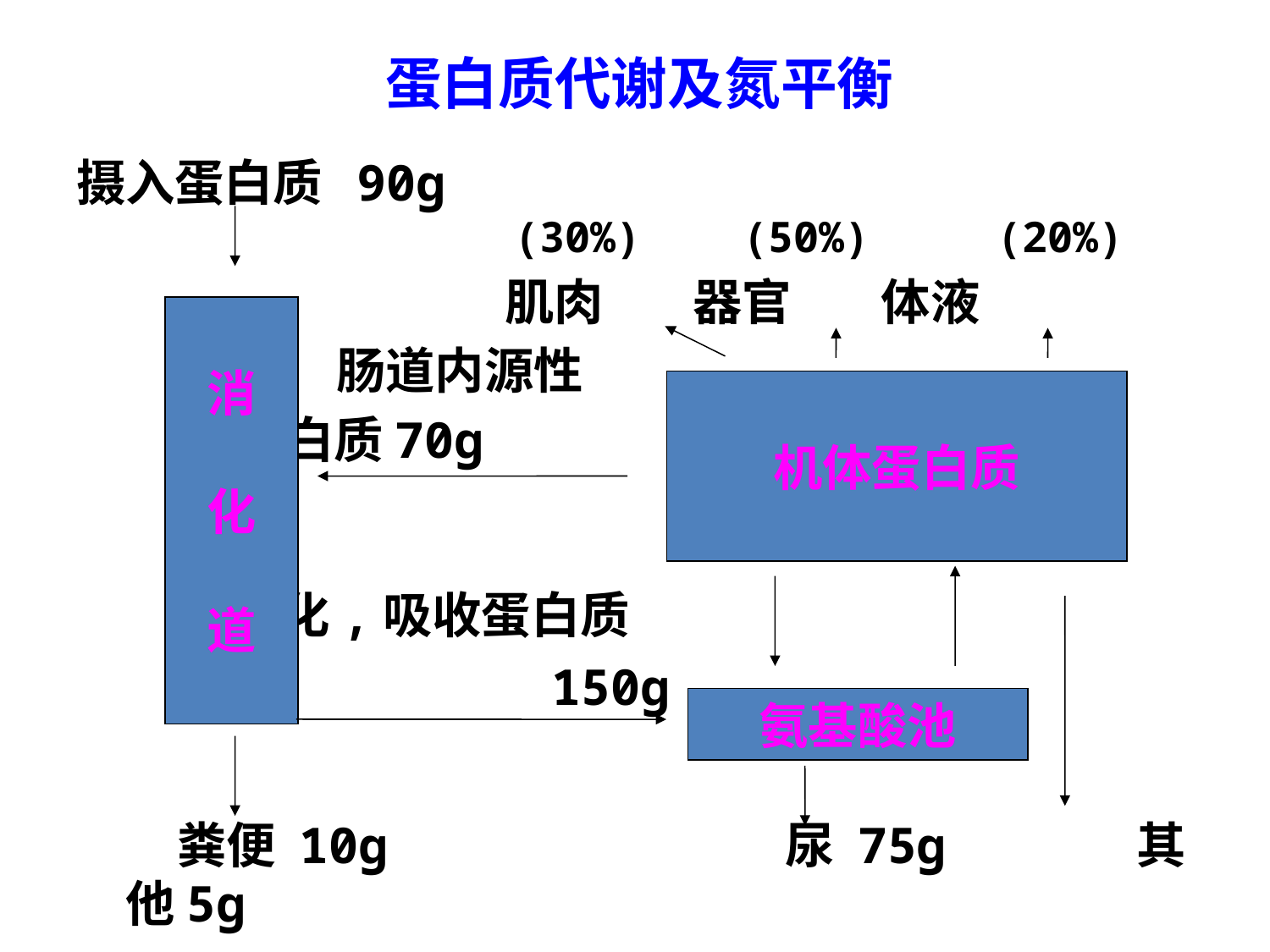

蛋白质代谢及氮平衡
# 摄入蛋白质  90g 　　 (30%)    (50%)     (20%)

                                     肌肉        器官        体液
                      肠道内源性
             蛋白质70g

            消化,吸收蛋白质
                150g

        粪便 10g             尿 75g      其他5g

消

化

道

机体蛋白质

氨基酸池